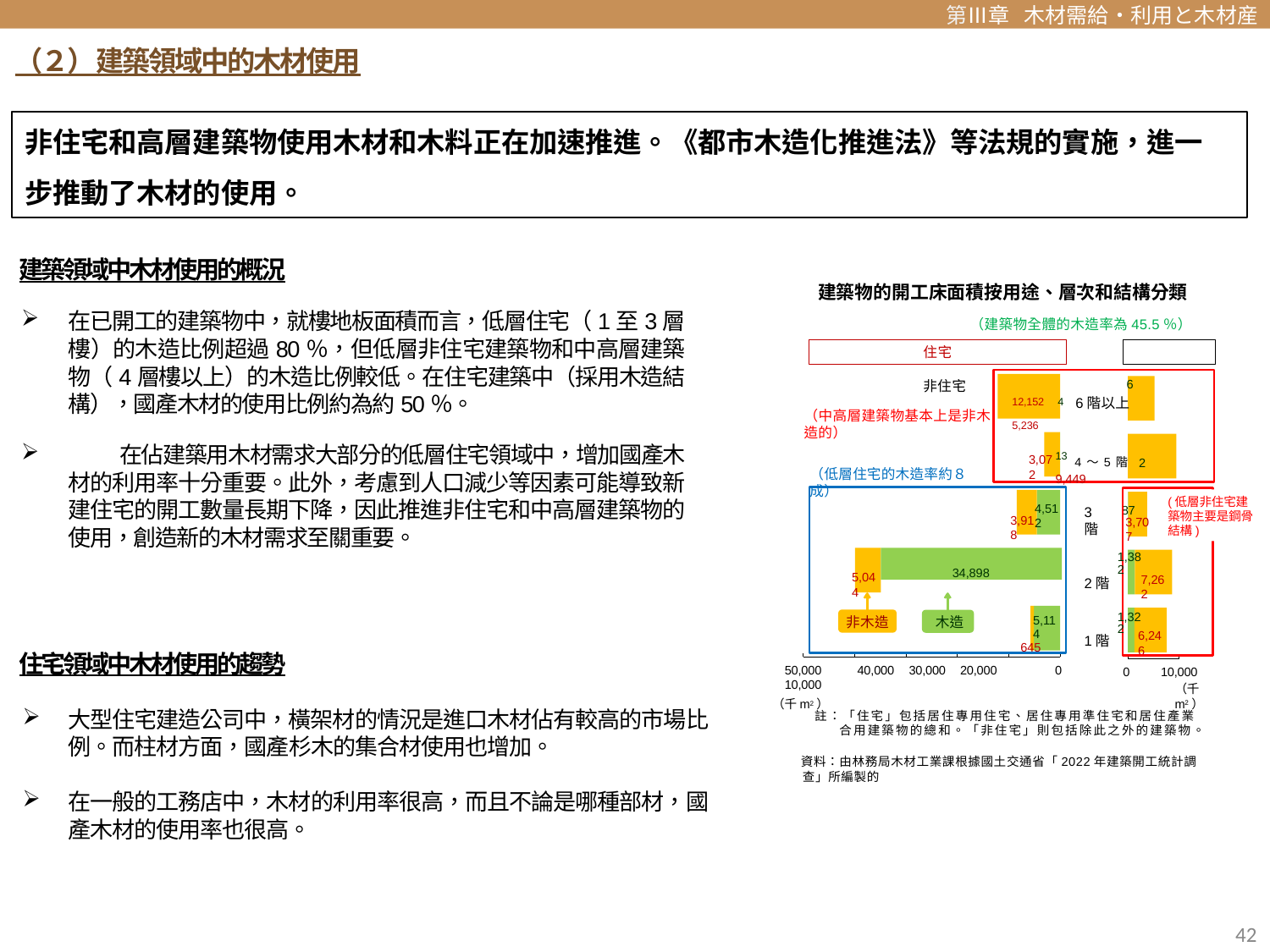

第Ⅲ章 木材需給・利用と木材産業

# （２）建築領域中的木材使用
非住宅和高層建築物使用木材和木料正在加速推進。《都市木造化推進法》等法規的實施，進一步推動了木材的使用。

建築領域中木材使用的概況
在已開工的建築物中，就樓地板面積而言，低層住宅（1至3層樓）的木造比例超過80％，但低層非住宅建築物和中高層建築物（4層樓以上）的木造比例較低。在住宅建築中（採用木造結構），國產木材的使用比例約為約50％。
	在佔建築用木材需求大部分的低層住宅領域中，增加國產木材的利用率十分重要。此外，考慮到人口減少等因素可能導致新建住宅的開工數量長期下降，因此推進非住宅和中高層建築物的使用，創造新的木材需求至關重要。
建築物的開工床面積按用途、層次和結構分類
（建築物全體的木造率為45.5％）
住宅	非住宅

6

12,152 4 6階以上 5,236
（中高層建築物基本上是非木造的）
13 4～5階 2 9,449
3,072
（低層住宅的木造率約８成）
(低層非住宅建築物主要是鋼骨結構)
4,512
87
3階
3,918
3,707

34,898
1,382
2階
5,044
7,262

1,322
1階
非木造	木造
5,114
645
6,246
住宅領域中木材使用的趨勢

大型住宅建造公司中，橫架材的情況是進口木材佔有較高的市場比例。而柱材方面，國產杉木的集合材使用也增加。

在一般的工務店中，木材的利用率很高，而且不論是哪種部材，國產木材的使用率也很高。

50,000	40,000	30,000	20,000	10,000
（千m2）
10,000
（千m2）
0
0
註：「住宅」包括居住專用住宅、居住專用準住宅和居住產業合用建築物的總和。「非住宅」則包括除此之外的建築物。

資料：由林務局木材工業課根據國土交通省「2022年建築開工統計調查」所編製的
42